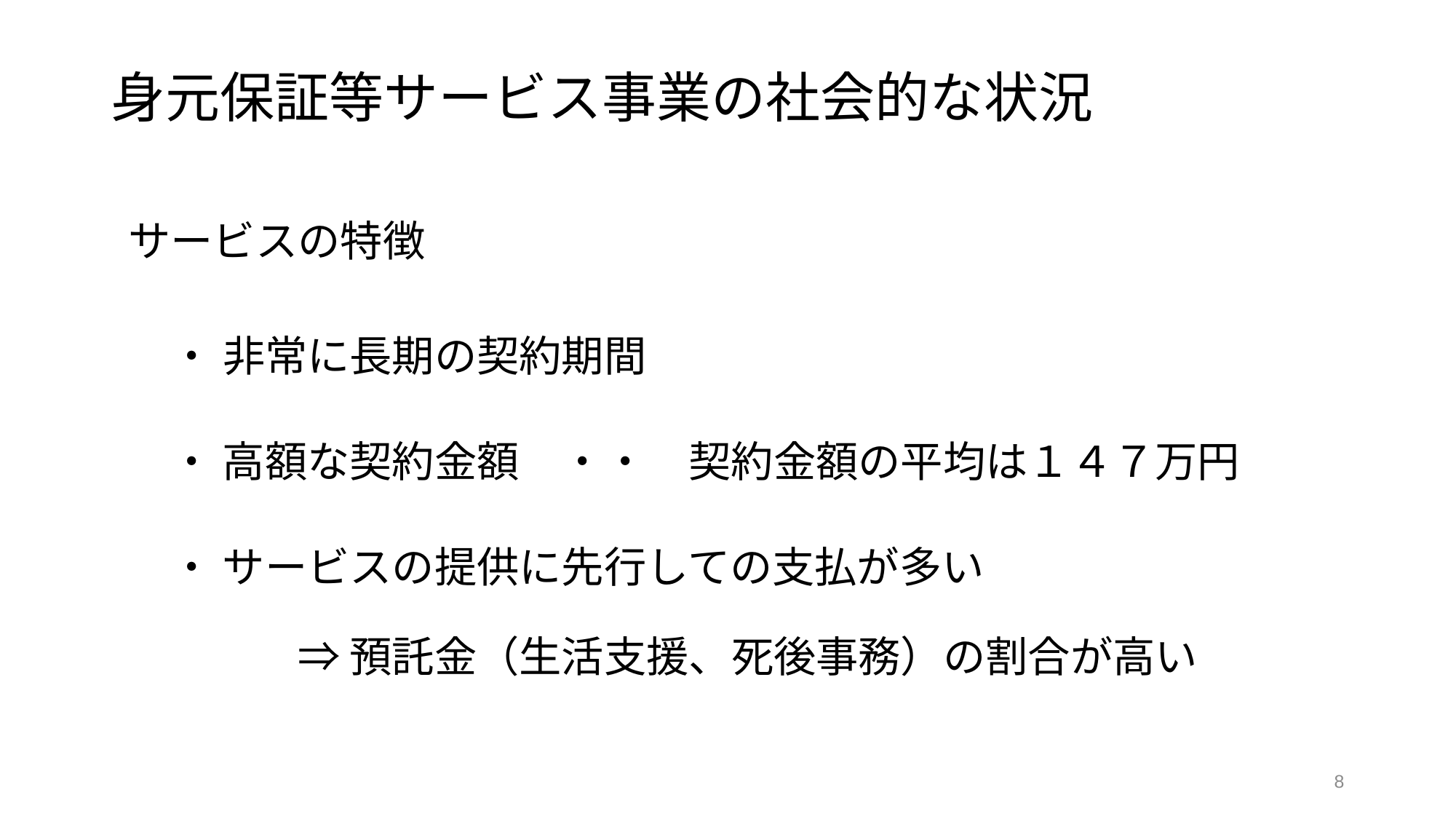

# 身元保証等サービス事業の社会的な状況

　サービスの特徴

　　・ 非常に長期の契約期間

　　・ 高額な契約金額　・・　契約金額の平均は１４７万円

　　・ サービスの提供に先行しての支払が多い

　　　　　⇒ 預託金（生活支援、死後事務）の割合が高い

8